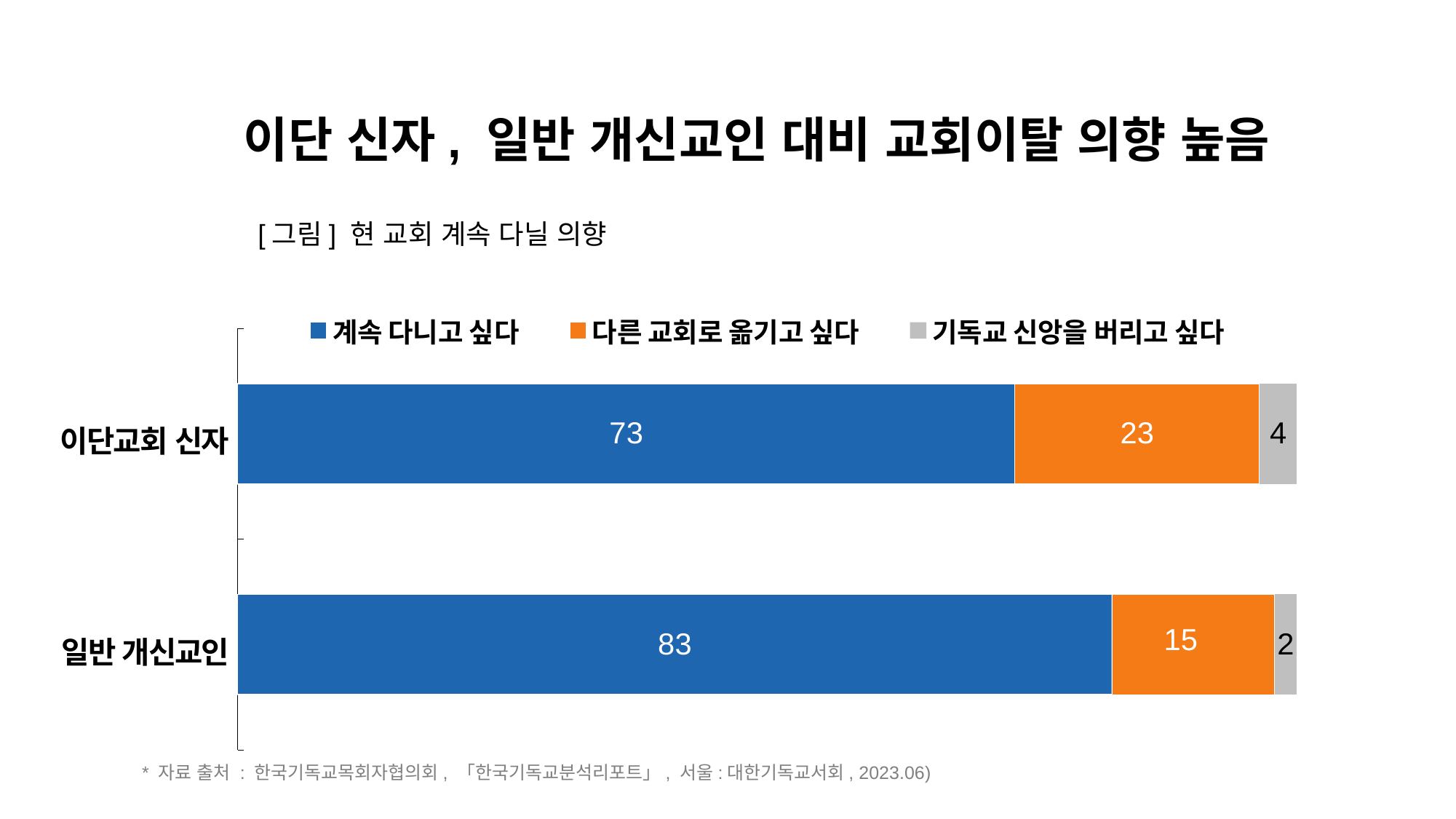

이단 신자, 일반 개신교인 대비 교회이탈 의향 높음
[그림] 현 교회 계속 다닐 의향

### Chart

| Category | 계속 다니고 싶다 | 다른 교회로 옮기고 싶다 | 기독교 신앙을 버리고 싶다 |
|---|---|---|---|
| 이단교회 신자 |
| --- |
| 일반 개신교인 |
* 자료 출처 : 한국기독교목회자협의회, 「한국기독교분석리포트」, 서울:대한기독교서회, 2023.06)